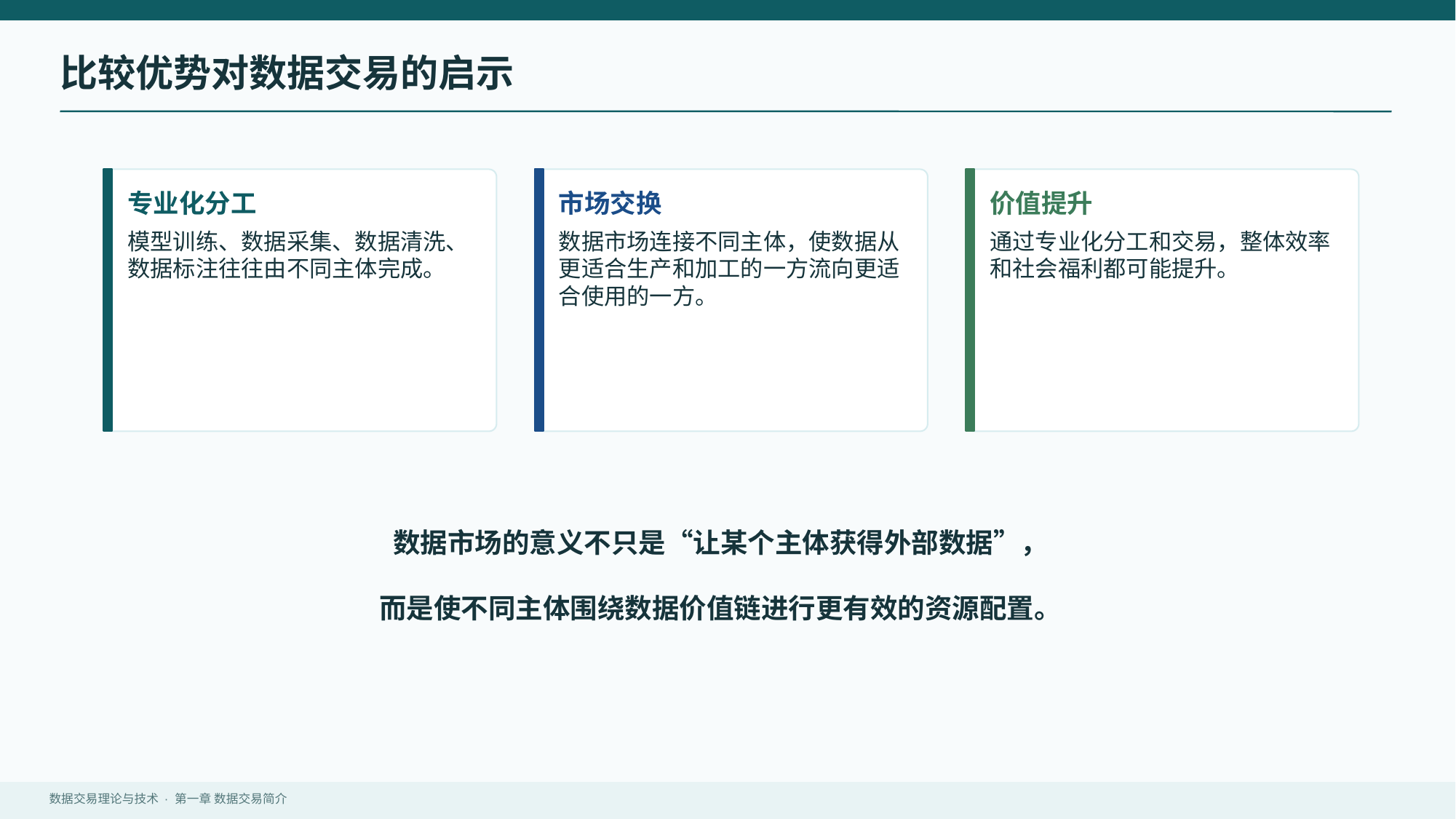

比较优势对数据交易的启示

专业化分工
市场交换
价值提升
模型训练、数据采集、数据清洗、数据标注往往由不同主体完成。
数据市场连接不同主体，使数据从更适合生产和加工的一方流向更适合使用的一方。
通过专业化分工和交易，整体效率和社会福利都可能提升。
数据市场的意义不只是“让某个主体获得外部数据”，

而是使不同主体围绕数据价值链进行更有效的资源配置。
38